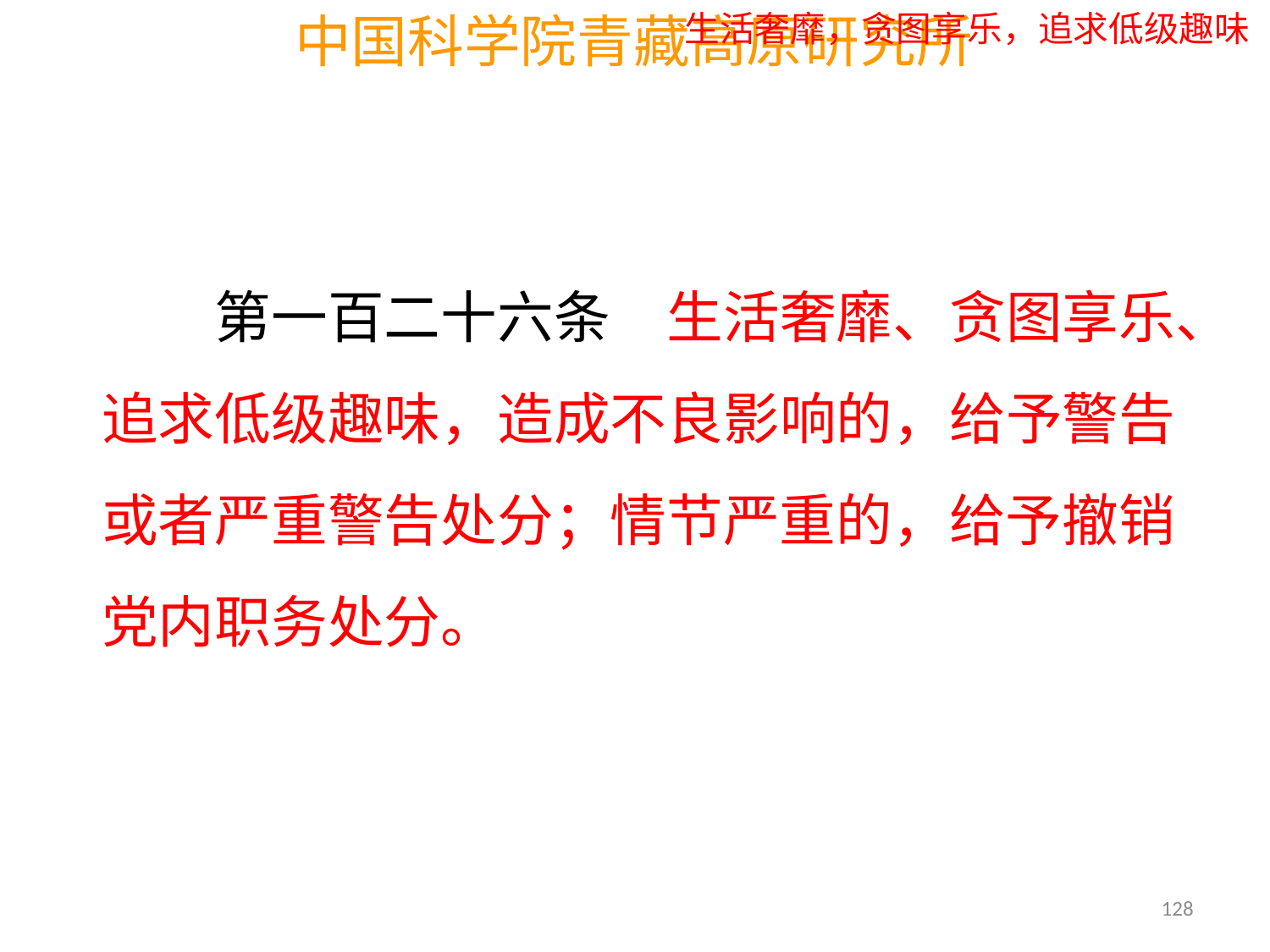

生活奢靡，贪图享乐，追求低级趣味
　　第一百二十六条　生活奢靡、贪图享乐、追求低级趣味，造成不良影响的，给予警告或者严重警告处分；情节严重的，给予撤销党内职务处分。
128